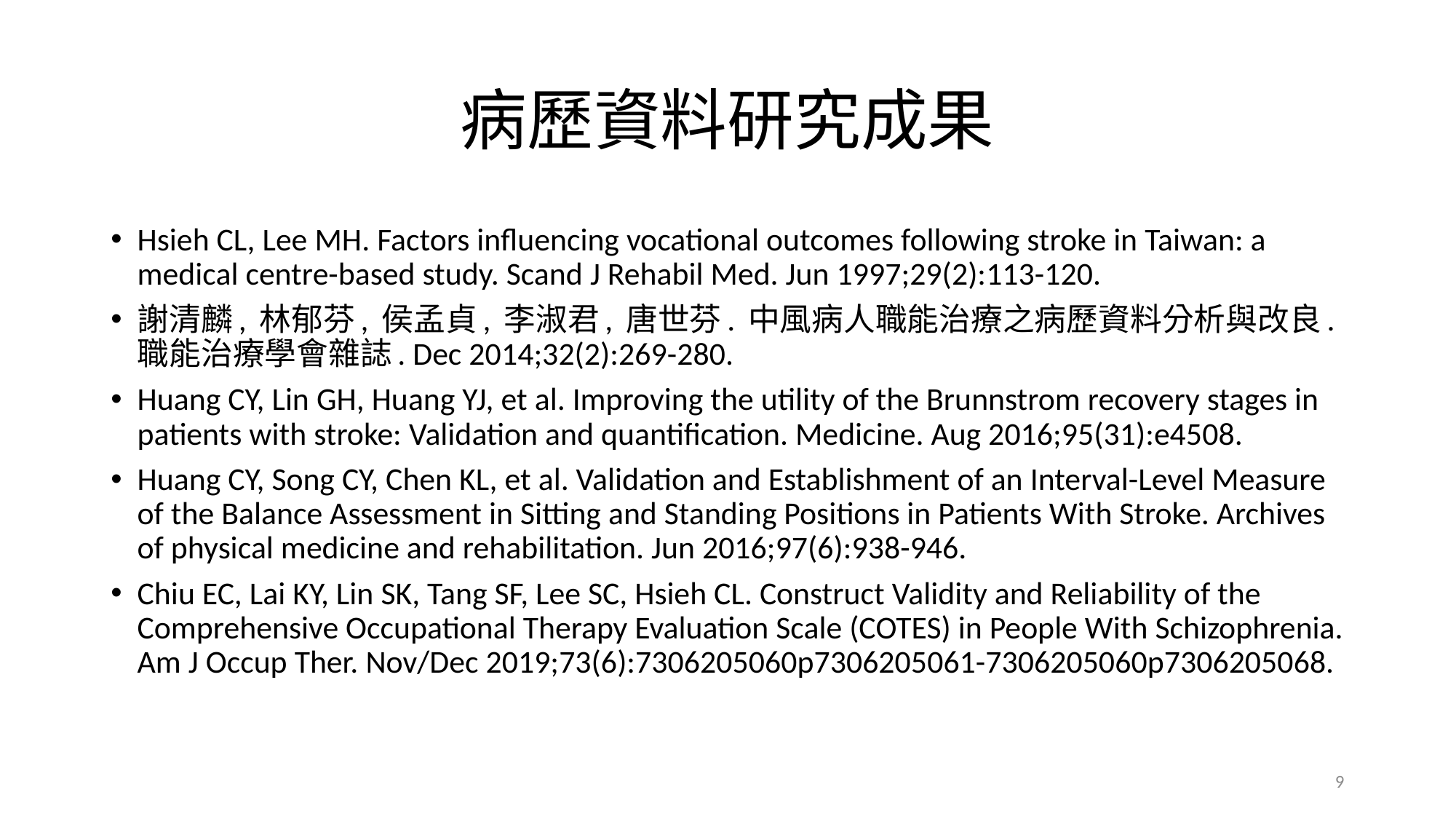

# 病歷資料研究成果
Hsieh CL, Lee MH. Factors influencing vocational outcomes following stroke in Taiwan: a medical centre-based study. Scand J Rehabil Med. Jun 1997;29(2):113-120.
謝清麟, 林郁芬, 侯孟貞, 李淑君, 唐世芬. 中風病人職能治療之病歷資料分析與改良. 職能治療學會雜誌. Dec 2014;32(2):269-280.
Huang CY, Lin GH, Huang YJ, et al. Improving the utility of the Brunnstrom recovery stages in patients with stroke: Validation and quantification. Medicine. Aug 2016;95(31):e4508.
Huang CY, Song CY, Chen KL, et al. Validation and Establishment of an Interval-Level Measure of the Balance Assessment in Sitting and Standing Positions in Patients With Stroke. Archives of physical medicine and rehabilitation. Jun 2016;97(6):938-946.
Chiu EC, Lai KY, Lin SK, Tang SF, Lee SC, Hsieh CL. Construct Validity and Reliability of the Comprehensive Occupational Therapy Evaluation Scale (COTES) in People With Schizophrenia. Am J Occup Ther. Nov/Dec 2019;73(6):7306205060p7306205061-7306205060p7306205068.

9